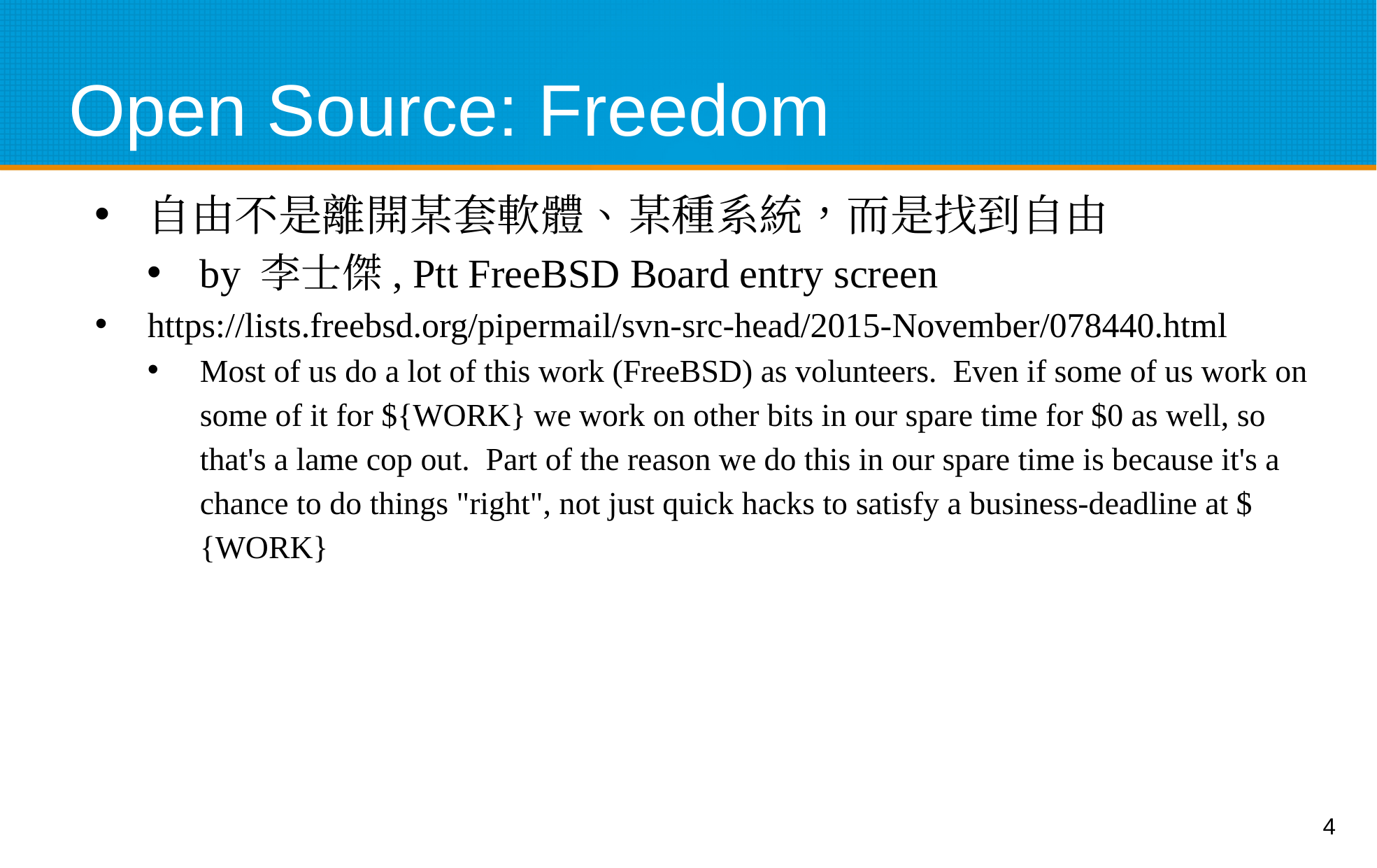

# Open Source: Freedom
自由不是離開某套軟體、某種系統，而是找到自由
by 李士傑, Ptt FreeBSD Board entry screen
https://lists.freebsd.org/pipermail/svn-src-head/2015-November/078440.html
Most of us do a lot of this work (FreeBSD) as volunteers.  Even if some of us work on some of it for ${WORK} we work on other bits in our spare time for $0 as well, so that's a lame cop out.  Part of the reason we do this in our spare time is because it's a chance to do things "right", not just quick hacks to satisfy a business-deadline at ${WORK}

4